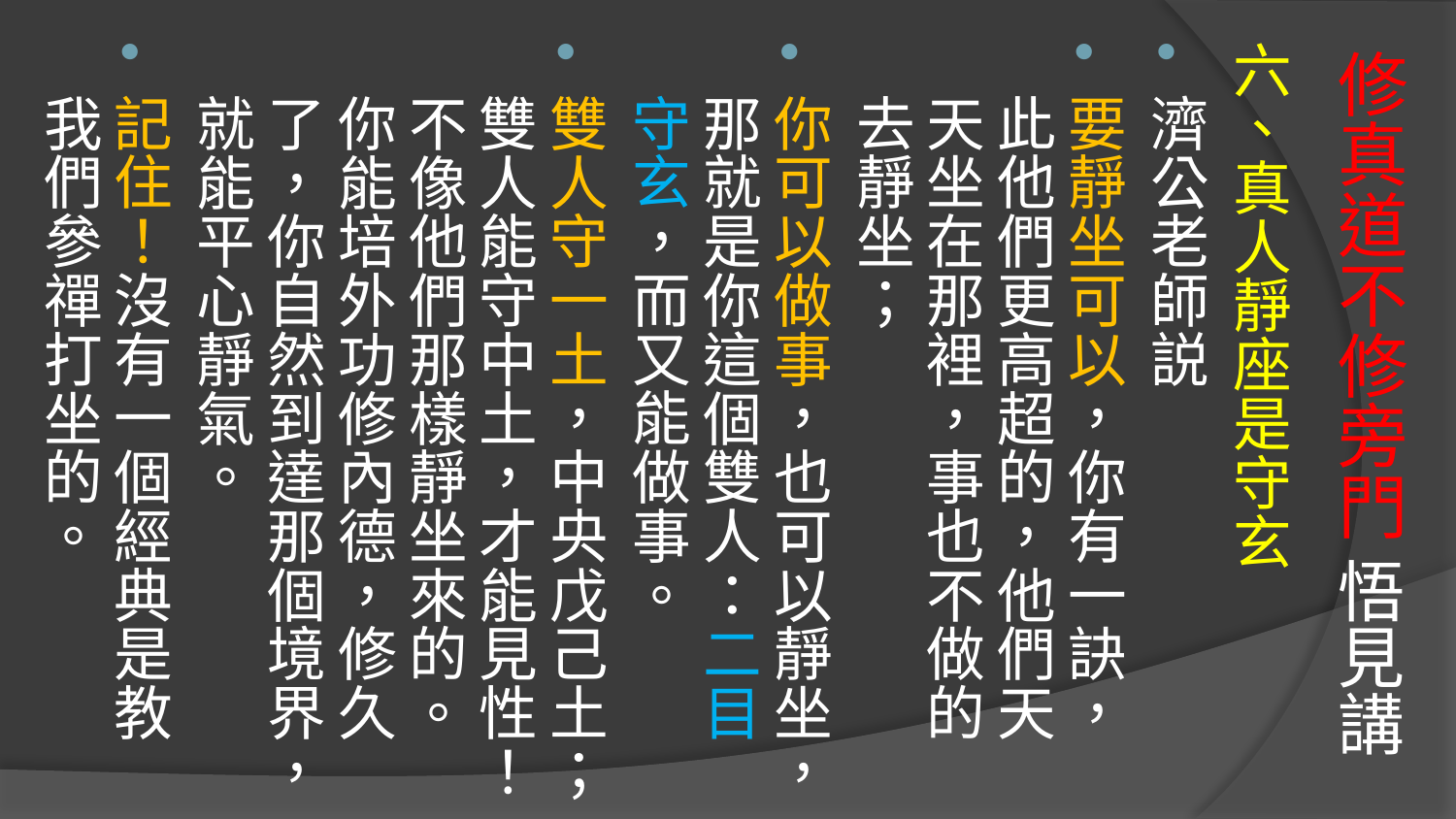

# 修真道不修旁門 悟見講
六、真人靜座是守玄
濟公老師説
要靜坐可以，你有一訣，此他們更高超的，他們天天坐在那裡，事也不做的去靜坐；
你可以做事，也可以靜坐，那就是你這個雙人：二目守玄，而又能做事。
雙人守一土，中央戊己土；雙人能守中土，才能見性！不像他們那樣靜坐來的。你能培外功修內德，修久了，你自然到達那個境界，就能平心靜氣。
記住！沒有一個經典是教我們參禪打坐的。